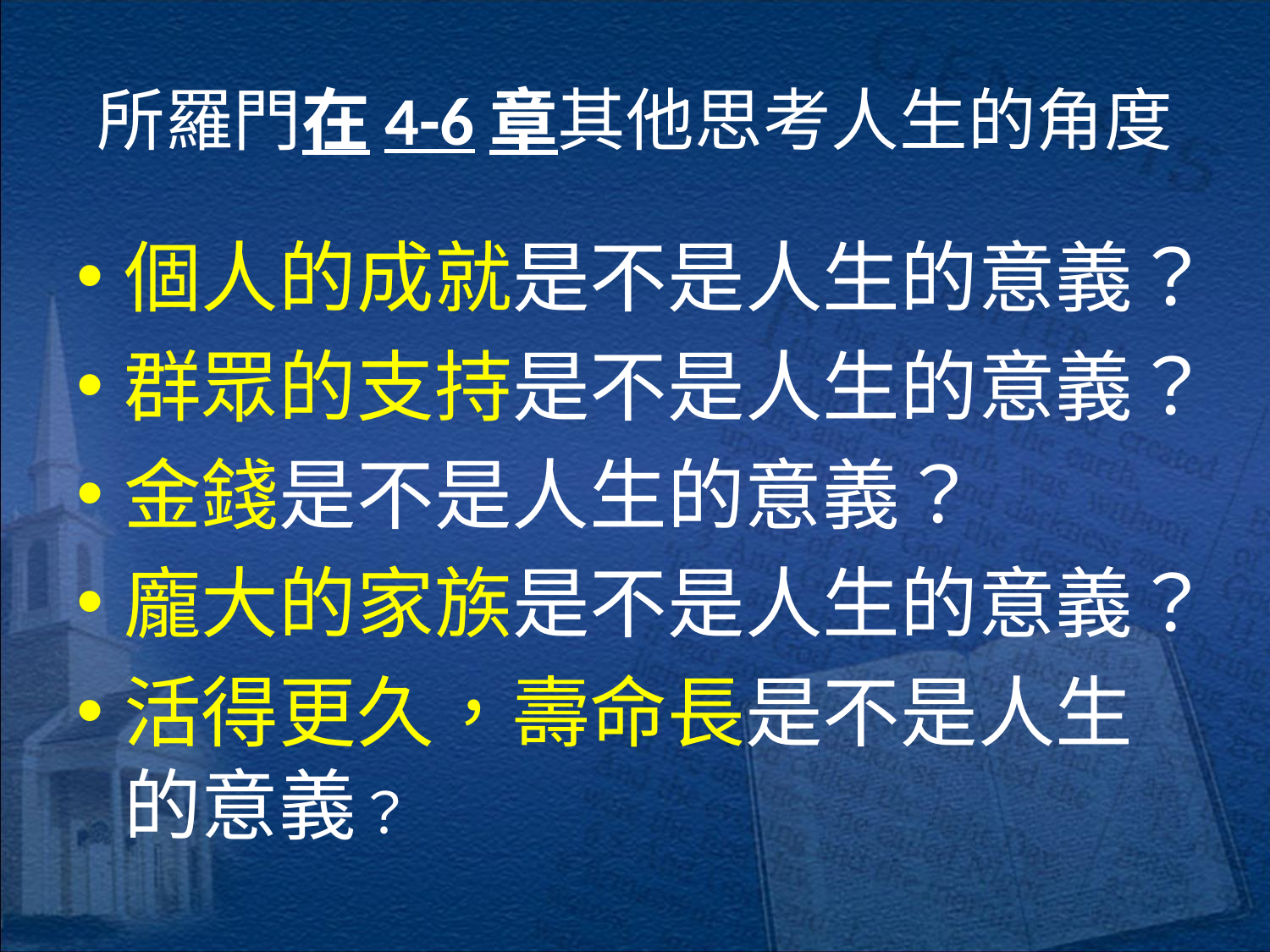

# 所羅門在4-6章其他思考人生的角度
個人的成就是不是人生的意義？
群眾的支持是不是人生的意義？
金錢是不是人生的意義？
龐大的家族是不是人生的意義？
活得更久，壽命長是不是人生的意義？